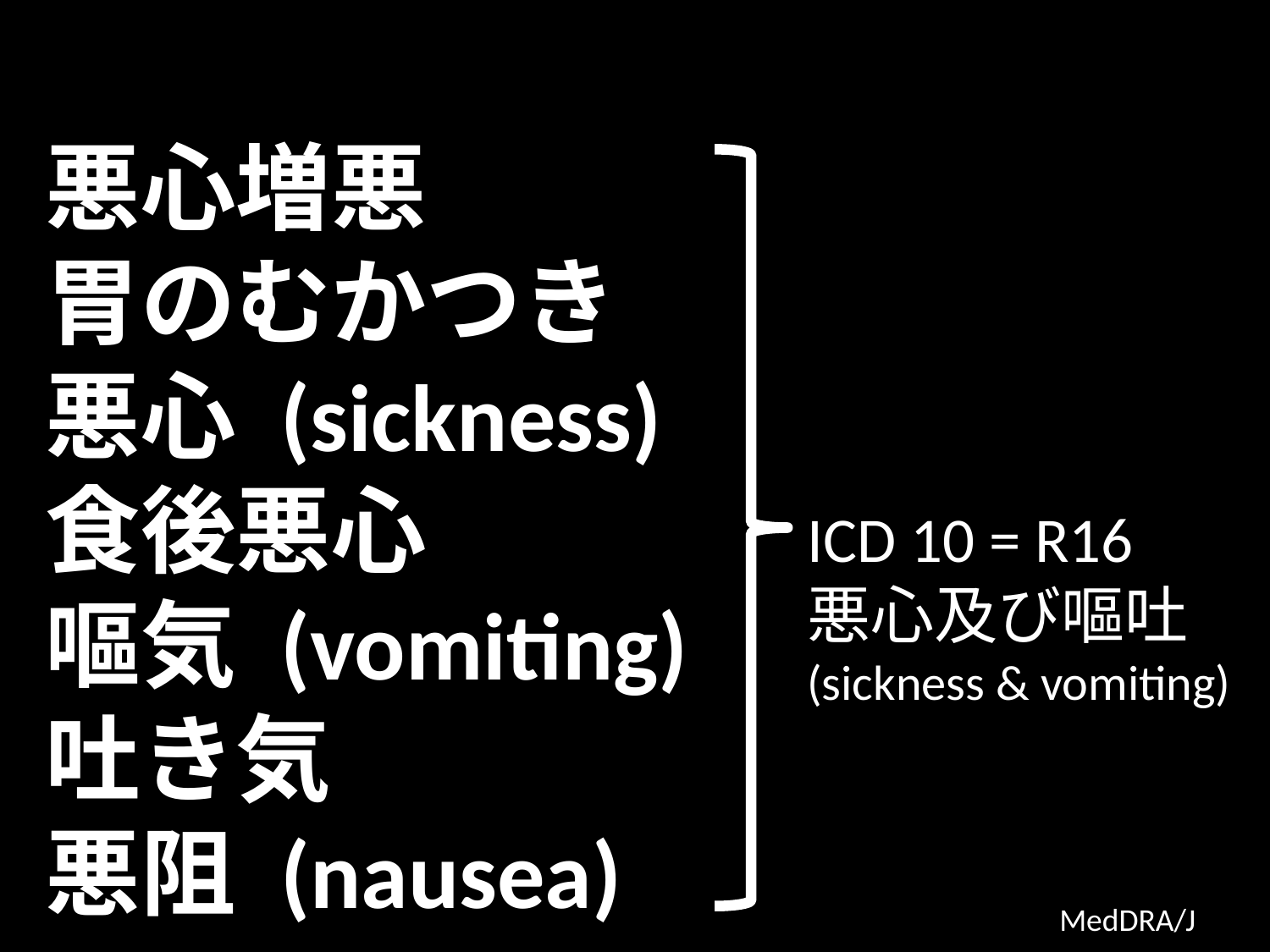

悪心増悪
胃のむかつき
悪心 (sickness)
食後悪心
嘔気 (vomiting)
吐き気
悪阻 (nausea)

ICD 10 = R16
悪心及び嘔吐
(sickness & vomiting)
MedDRA/J